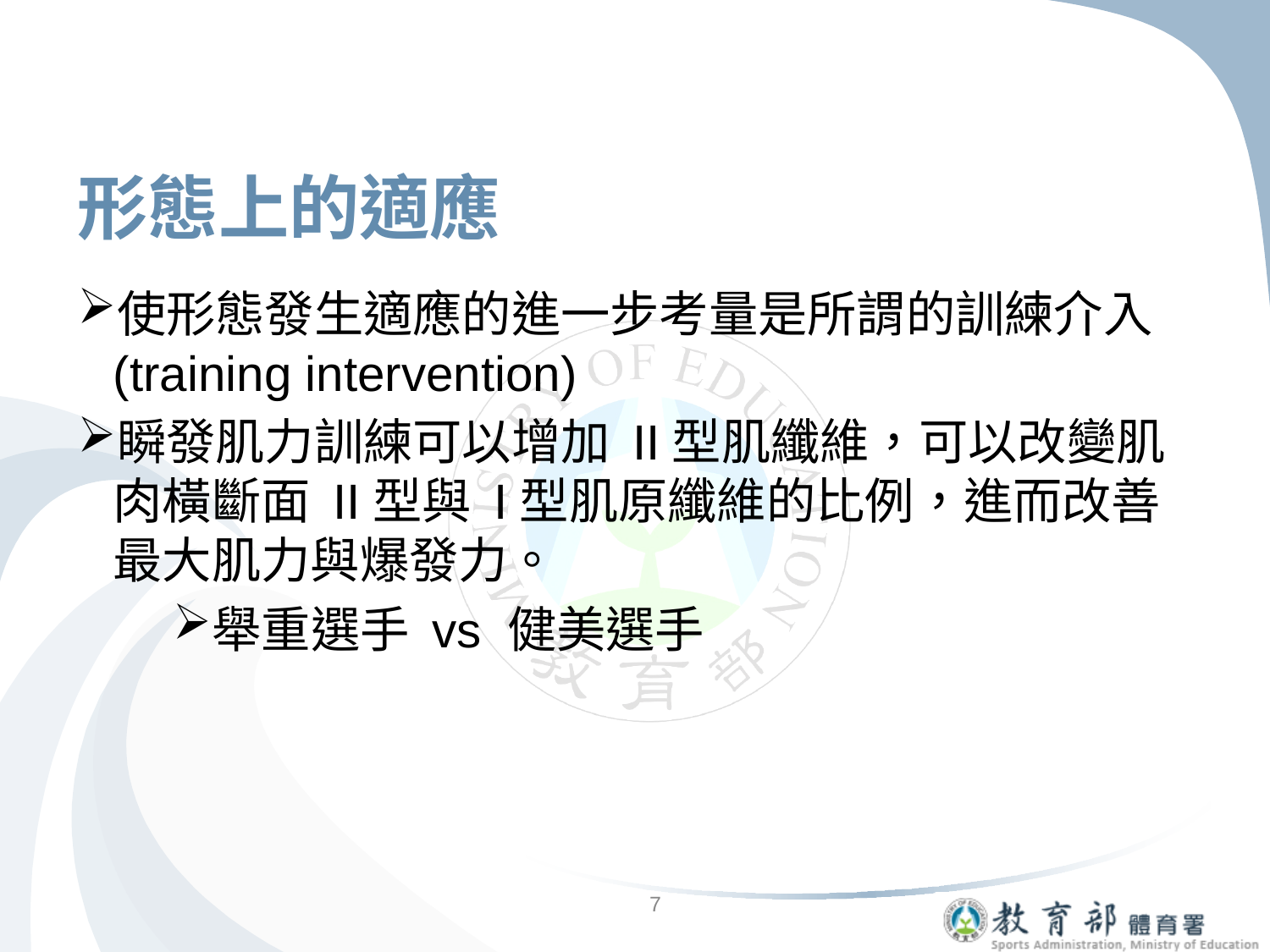

# 形態上的適應
使形態發生適應的進一步考量是所謂的訓練介入 (training intervention)
瞬發肌力訓練可以增加 II型肌纖維，可以改變肌肉橫斷面 II型與 I型肌原纖維的比例，進而改善最大肌力與爆發力。
舉重選手 vs 健美選手
7